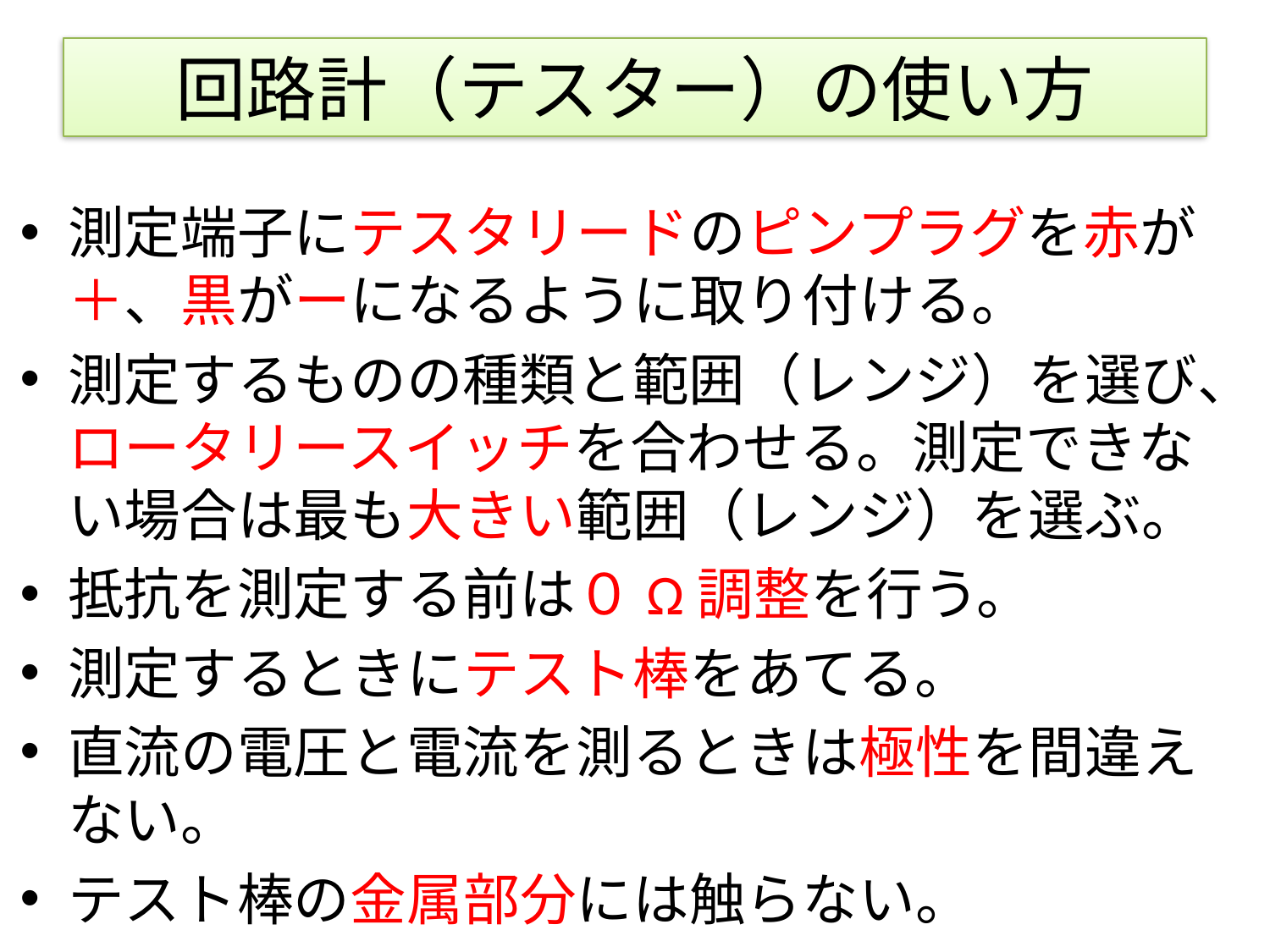

# 回路計（テスター）の使い方
測定端子にテスタリードのピンプラグを赤が＋、黒がーになるように取り付ける。
測定するものの種類と範囲（レンジ）を選び、ロータリースイッチを合わせる。測定できない場合は最も大きい範囲（レンジ）を選ぶ。
抵抗を測定する前は０Ω調整を行う。
測定するときにテスト棒をあてる。
直流の電圧と電流を測るときは極性を間違えない。
テスト棒の金属部分には触らない。